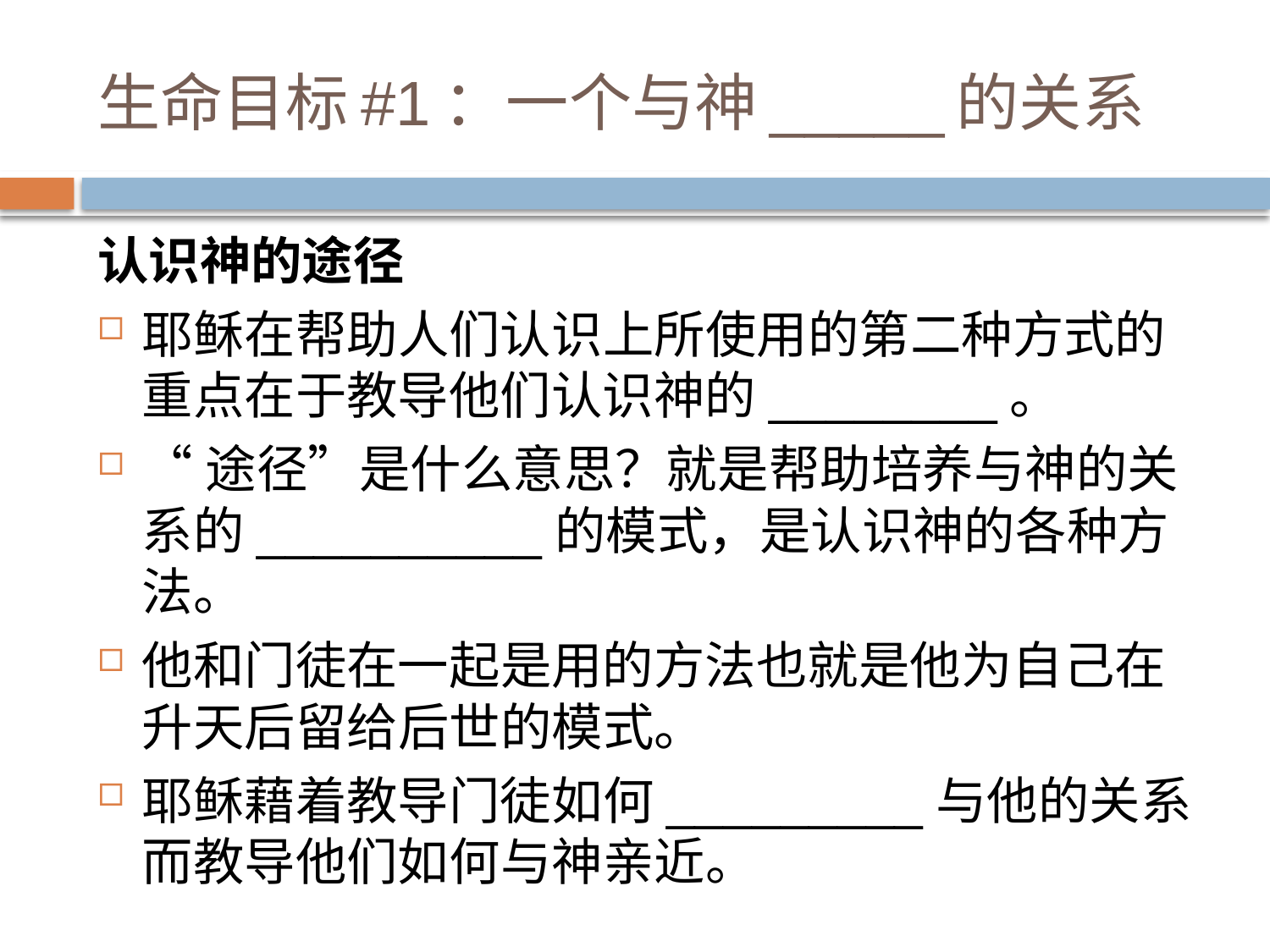

# 生命目标#1：一个与神_____的关系
认识神的途径
耶稣在帮助人们认识上所使用的第二种方式的重点在于教导他们认识神的________。
“途径”是什么意思？就是帮助培养与神的关系的__________的模式，是认识神的各种方法。
他和门徒在一起是用的方法也就是他为自己在升天后留给后世的模式。
耶稣藉着教导门徒如何_________与他的关系而教导他们如何与神亲近。